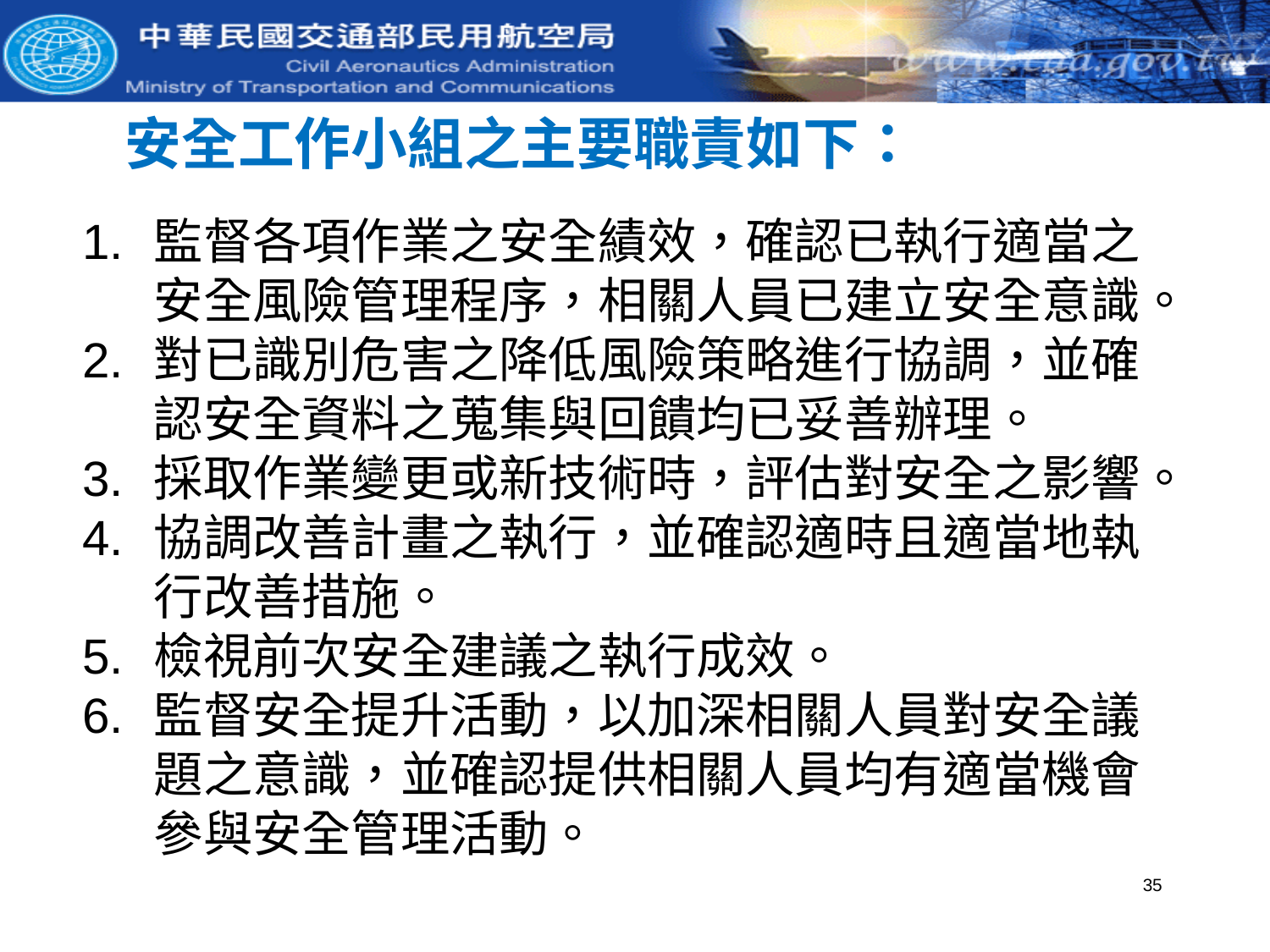

安全工作小組之主要職責如下：
監督各項作業之安全績效，確認已執行適當之安全風險管理程序，相關人員已建立安全意識。
對已識別危害之降低風險策略進行協調，並確認安全資料之蒐集與回饋均已妥善辦理。
採取作業變更或新技術時，評估對安全之影響。
協調改善計畫之執行，並確認適時且適當地執行改善措施。
檢視前次安全建議之執行成效。
監督安全提升活動，以加深相關人員對安全議題之意識，並確認提供相關人員均有適當機會參與安全管理活動。